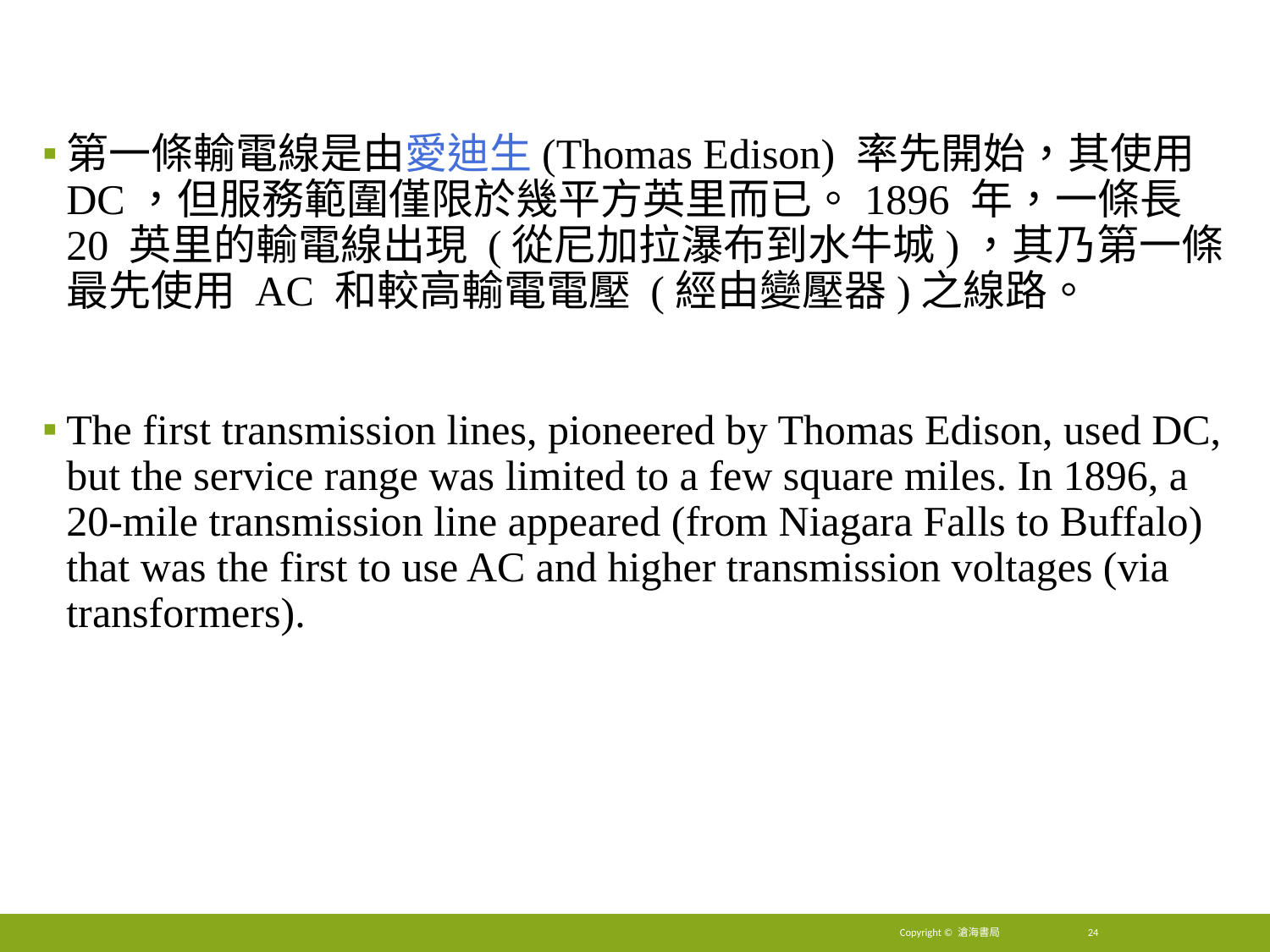

#
第一條輸電線是由愛迪生(Thomas Edison) 率先開始，其使用 DC，但服務範圍僅限於幾平方英里而已。1896 年，一條長 20 英里的輸電線出現 (從尼加拉瀑布到水牛城)，其乃第一條最先使用 AC 和較高輸電電壓 (經由變壓器)之線路。

The first transmission lines, pioneered by Thomas Edison, used DC, but the service range was limited to a few square miles. In 1896, a 20-mile transmission line appeared (from Niagara Falls to Buffalo) that was the first to use AC and higher transmission voltages (via transformers).
Copyright © 滄海書局
24